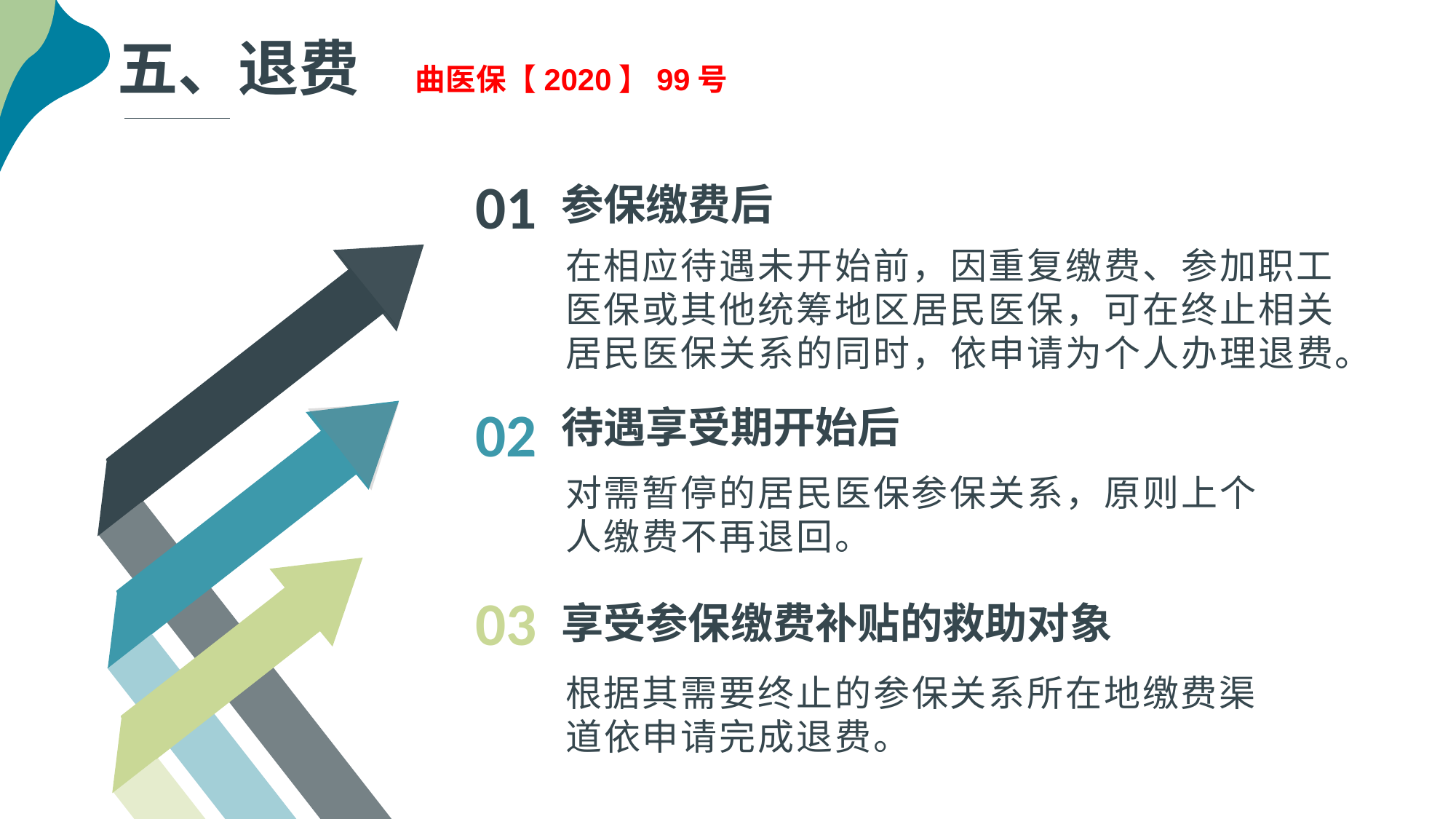

五、退费    曲医保【2020】99号
01
参保缴费后
在相应待遇未开始前，因重复缴费、参加职工医保或其他统筹地区居民医保，可在终止相关居民医保关系的同时，依申请为个人办理退费。

02
待遇享受期开始后
对需暂停的居民医保参保关系，原则上个人缴费不再退回。

03
享受参保缴费补贴的救助对象
根据其需要终止的参保关系所在地缴费渠道依申请完成退费。